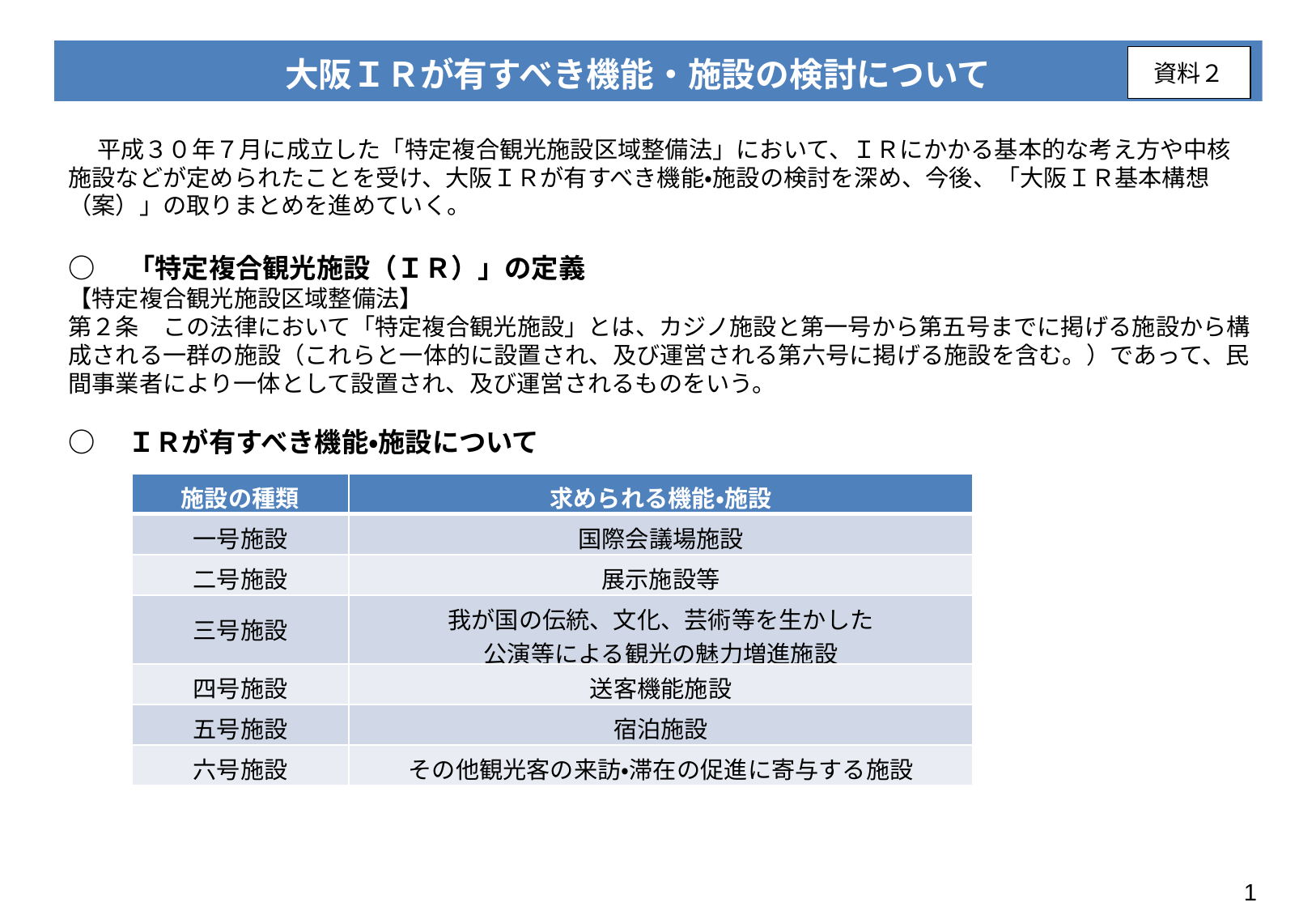

大阪ＩＲが有すべき機能・施設の検討について
資料２
　 平成３０年７月に成立した「特定複合観光施設区域整備法」において、ＩＲにかかる基本的な考え方や中核施設などが定められたことを受け、大阪ＩＲが有すべき機能・施設の検討を深め、今後、「大阪ＩＲ基本構想（案）」の取りまとめを進めていく。

○　「特定複合観光施設（ＩＲ）」の定義
【特定複合観光施設区域整備法】
第２条　この法律において「特定複合観光施設」とは、カジノ施設と第一号から第五号までに掲げる施設から構成される一群の施設（これらと一体的に設置され、及び運営される第六号に掲げる施設を含む。）であって、民間事業者により一体として設置され、及び運営されるものをいう。

○　ＩＲが有すべき機能・施設について
| 施設の種類 | 求められる機能・施設 |
| --- | --- |
| 一号施設 | 国際会議場施設 |
| 二号施設 | 展示施設等 |
| 三号施設 | 我が国の伝統、文化、芸術等を生かした 公演等による観光の魅力増進施設 |
| 四号施設 | 送客機能施設 |
| 五号施設 | 宿泊施設 |
| 六号施設 | その他観光客の来訪・滞在の促進に寄与する施設 |
1